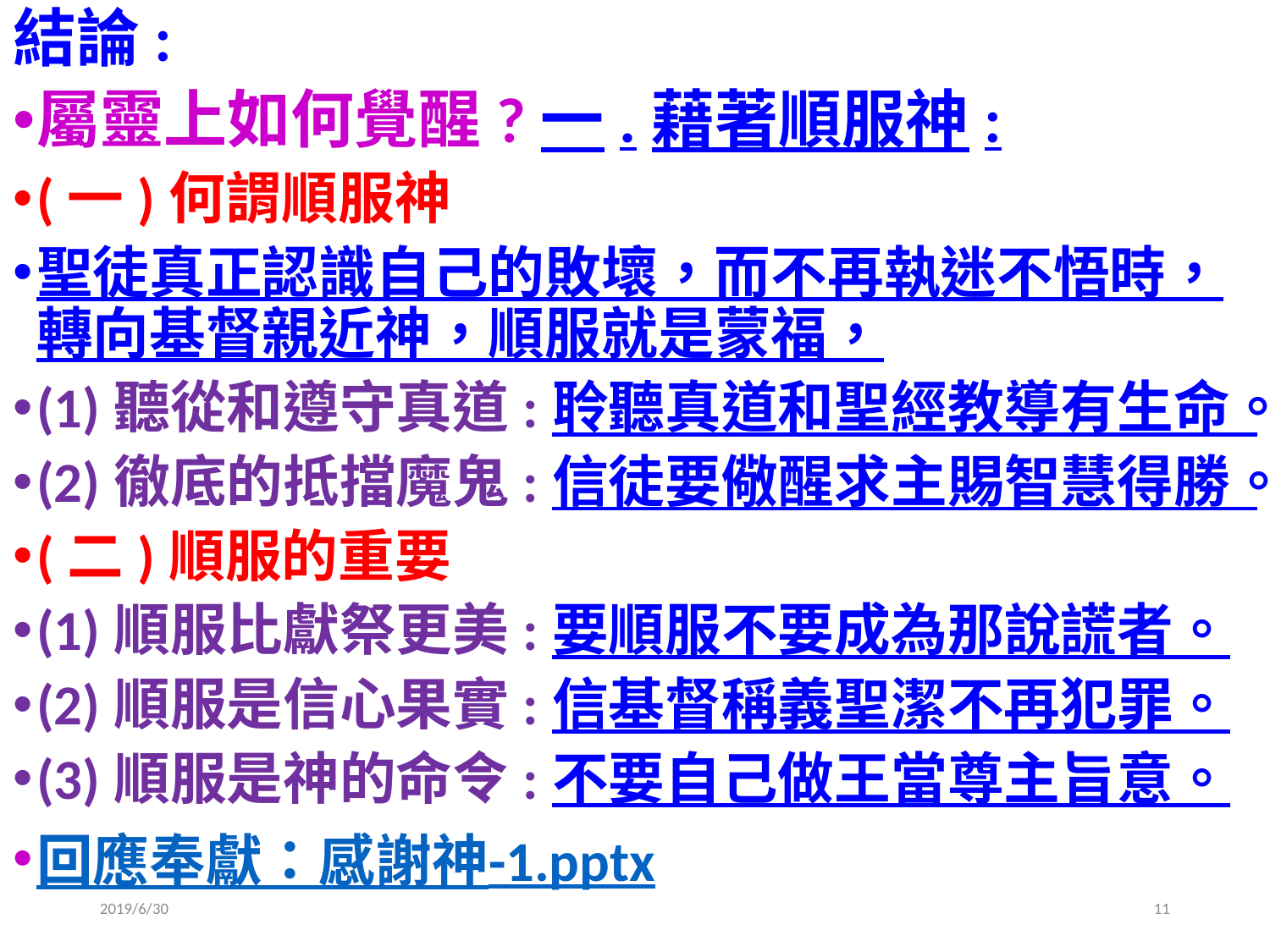

結論:
屬靈上如何覺醒?一.藉著順服神:
(一)何謂順服神
聖徒真正認識自己的敗壞，而不再執迷不悟時，轉向基督親近神，順服就是蒙福，
(1)聽從和遵守真道:聆聽真道和聖經教導有生命。
(2)徹底的抵擋魔鬼:信徒要儆醒求主賜智慧得勝。
(二)順服的重要
(1)順服比獻祭更美:要順服不要成為那說謊者。
(2)順服是信心果實:信基督稱義聖潔不再犯罪。
(3)順服是神的命令:不要自己做王當尊主旨意。
回應奉獻：感謝神-1.pptx

2019/6/30
11